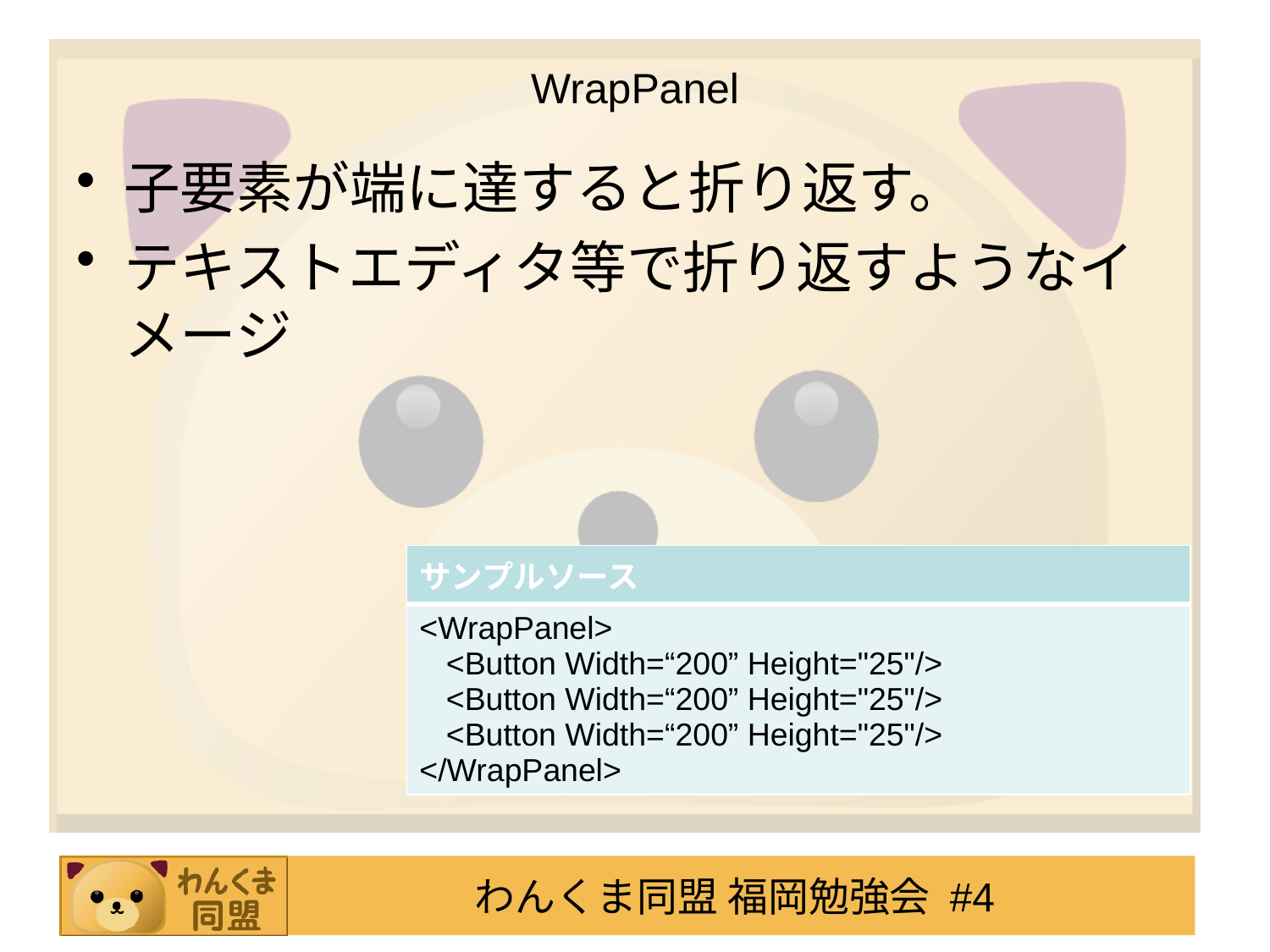

# WrapPanel
子要素が端に達すると折り返す。
テキストエディタ等で折り返すようなイメージ
| サンプルソース |
| --- |
| <WrapPanel> <Button Width=“200” Height="25"/> <Button Width=“200” Height="25"/> <Button Width=“200” Height="25"/> </WrapPanel> |